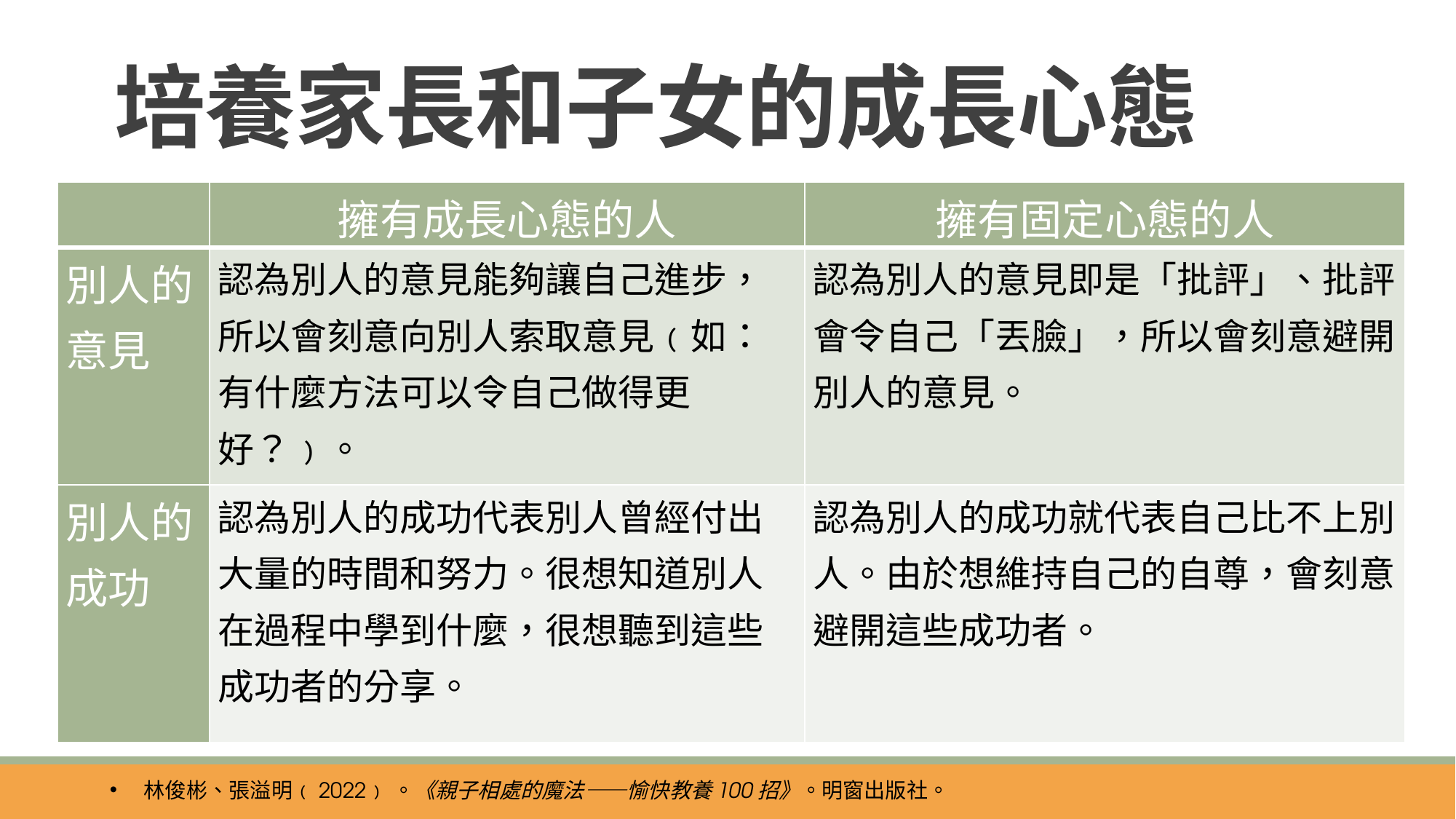

# 培養家長和子女的成長心態
|  | 擁有成長心態的人 | 擁有固定心態的人 |
| --- | --- | --- |
| 別人的意見 | 認為別人的意見能夠讓自己進步，所以會刻意向別人索取意見﹙如：有什麼方法可以令自己做得更好？﹚。 | 認為別人的意見即是「批評」、批評會令自己「丟臉」，所以會刻意避開別人的意見。 |
| 別人的成功 | 認為別人的成功代表別人曾經付出大量的時間和努力。很想知道別人在過程中學到什麼，很想聽到這些成功者的分享。 | 認為別人的成功就代表自己比不上別人。由於想維持自己的自尊，會刻意避開這些成功者。 |
林俊彬、張溢明﹙2022﹚。《親子相處的魔法——愉快教養100招》。明窗出版社。